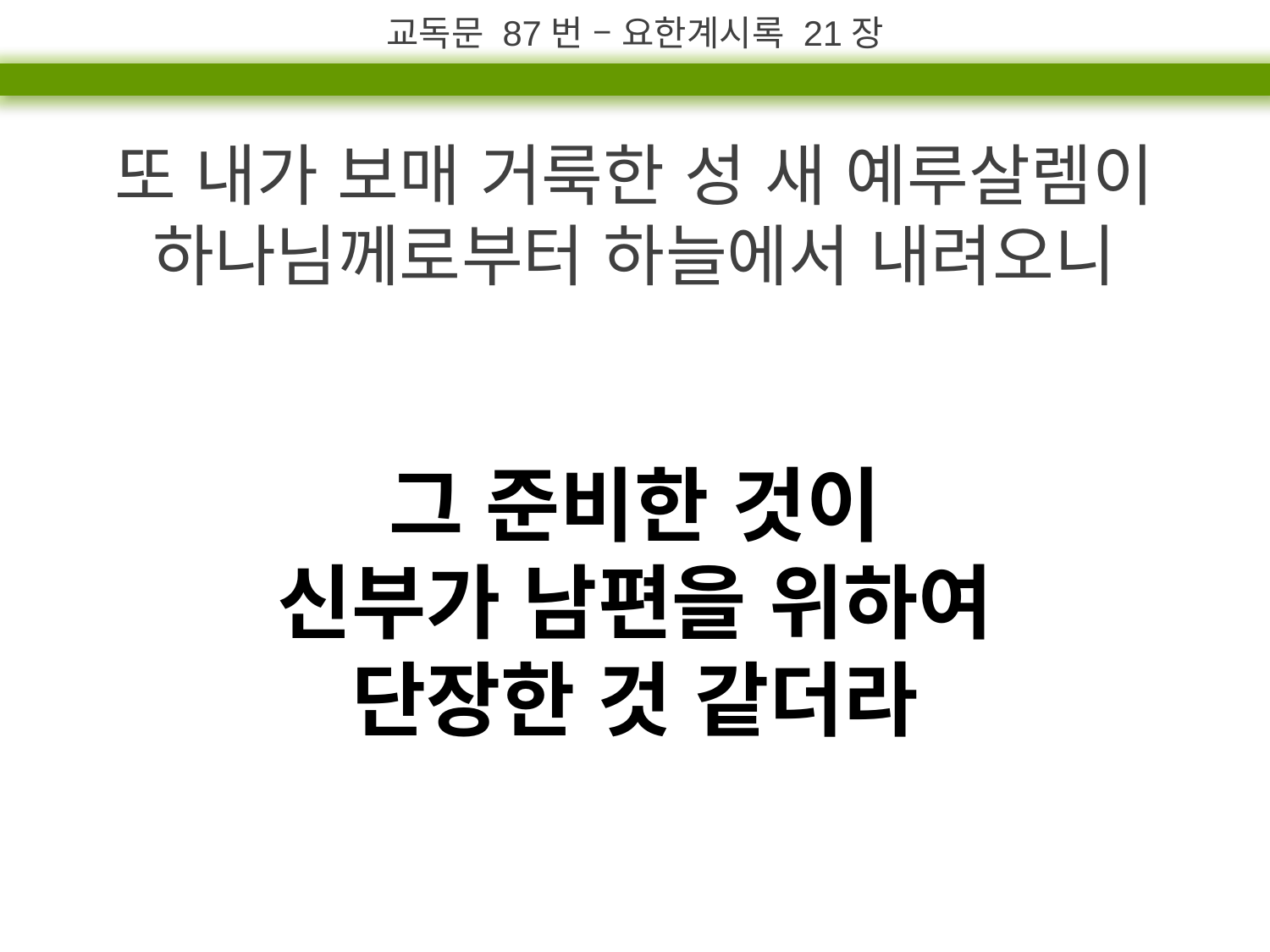

교독문 87번 – 요한계시록 21장

또 내가 보매 거룩한 성 새 예루살렘이 하나님께로부터 하늘에서 내려오니
그 준비한 것이
신부가 남편을 위하여
단장한 것 같더라